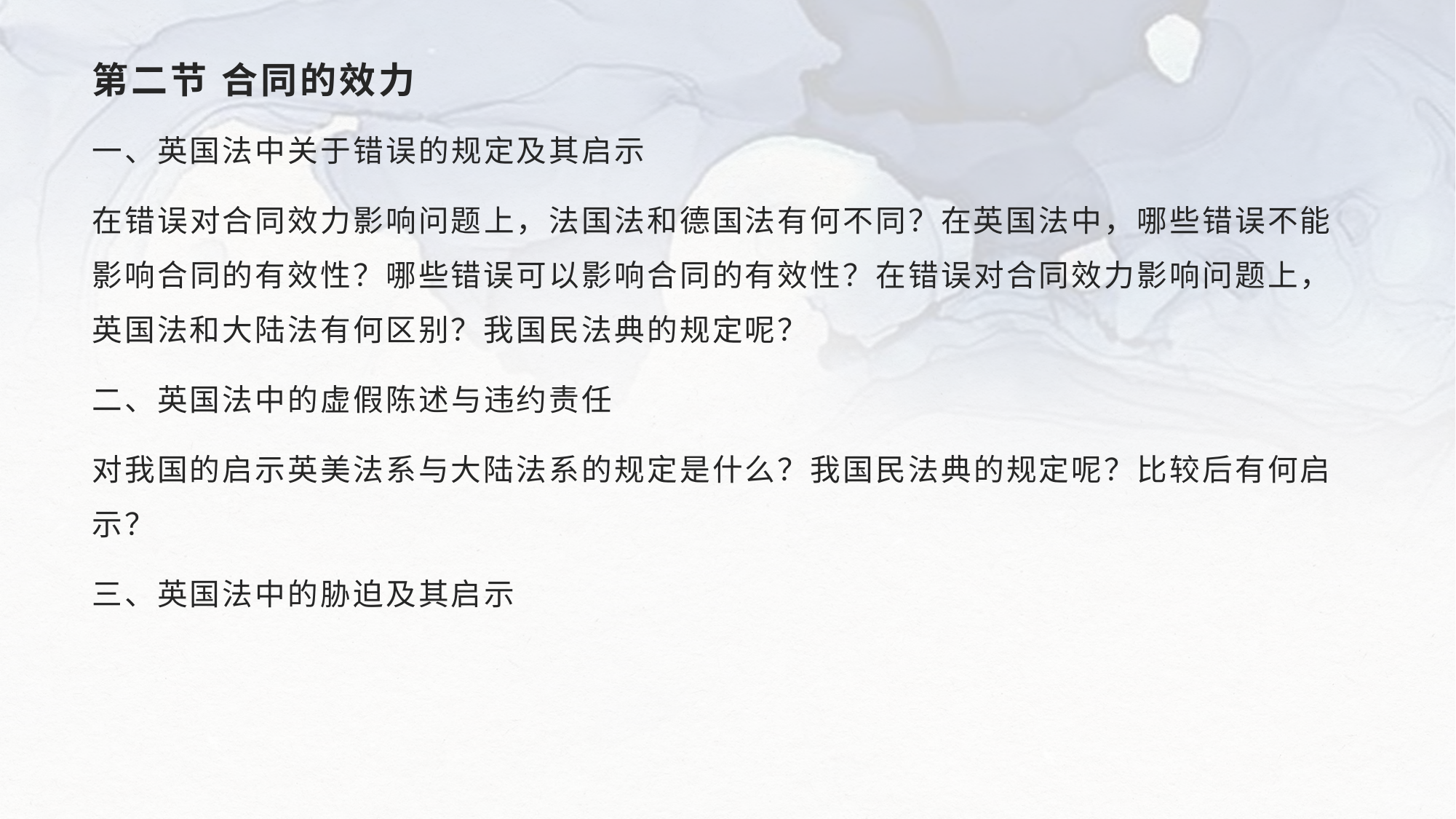

# 第二节 合同的效力
一、英国法中关于错误的规定及其启示
在错误对合同效力影响问题上，法国法和德国法有何不同？在英国法中，哪些错误不能影响合同的有效性？哪些错误可以影响合同的有效性？在错误对合同效力影响问题上，英国法和大陆法有何区别？我国民法典的规定呢？
二、英国法中的虚假陈述与违约责任
对我国的启示英美法系与大陆法系的规定是什么？我国民法典的规定呢？比较后有何启示？
三、英国法中的胁迫及其启示